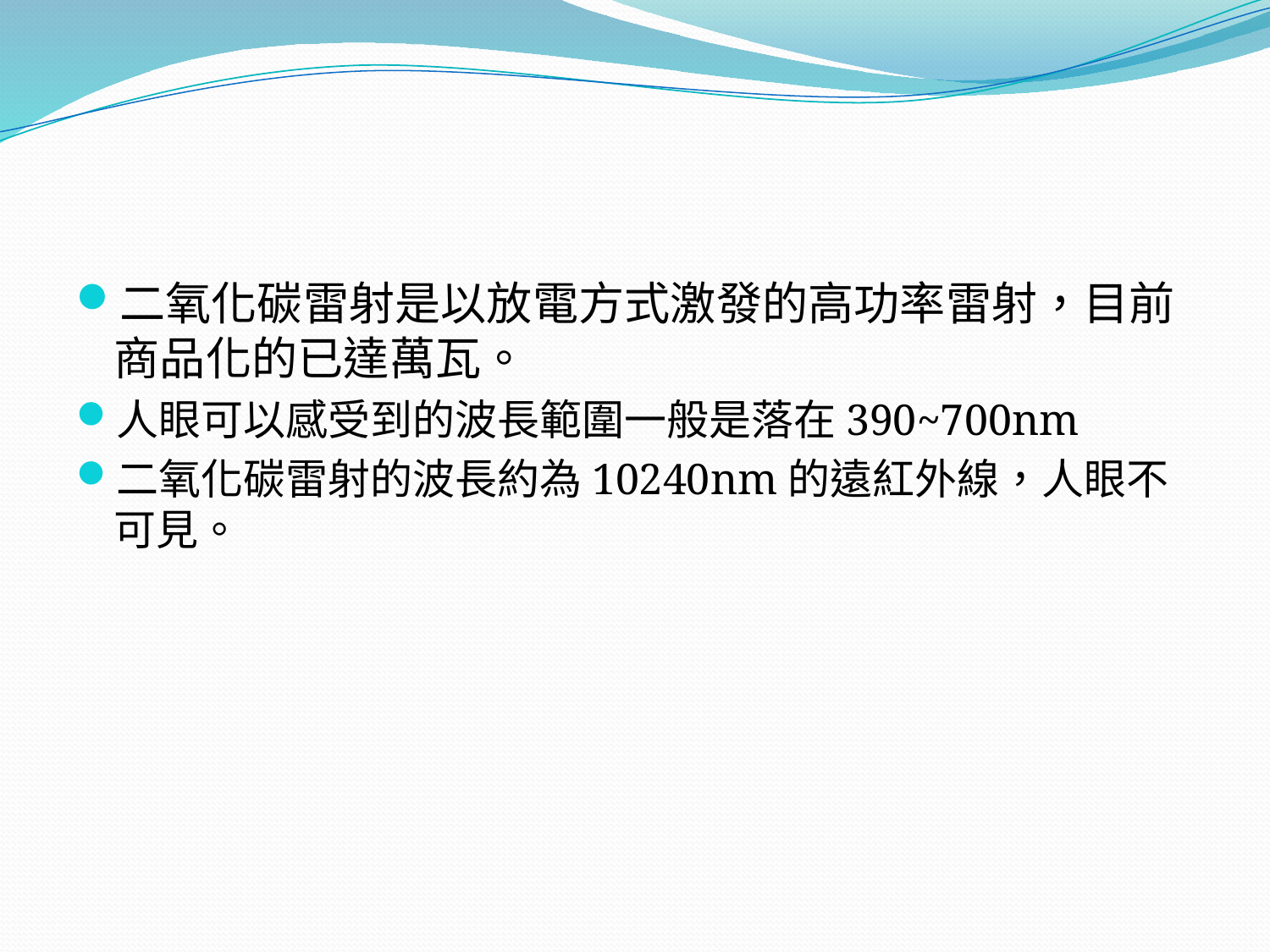

#
二氧化碳雷射是以放電方式激發的高功率雷射，目前商品化的已達萬瓦。
人眼可以感受到的波長範圍一般是落在390~700nm
二氧化碳雷射的波長約為10240nm的遠紅外線，人眼不可見。